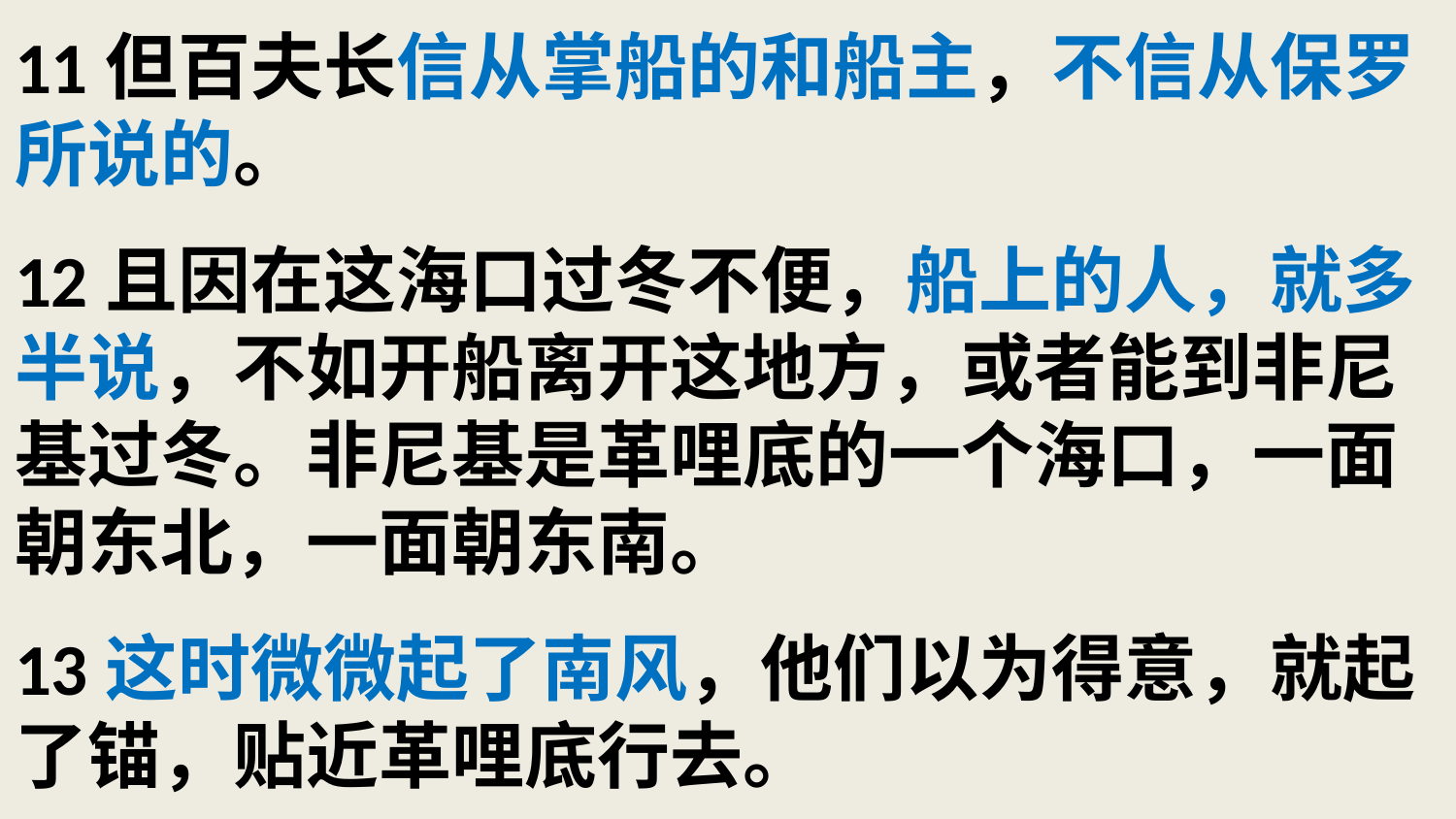

# 11但百夫长信从掌船的和船主，不信从保罗所说的。 12且因在这海口过冬不便，船上的人，就多半说，不如开船离开这地方，或者能到非尼基过冬。非尼基是革哩底的一个海口，一面朝东北，一面朝东南。 13这时微微起了南风，他们以为得意，就起了锚，贴近革哩底行去。